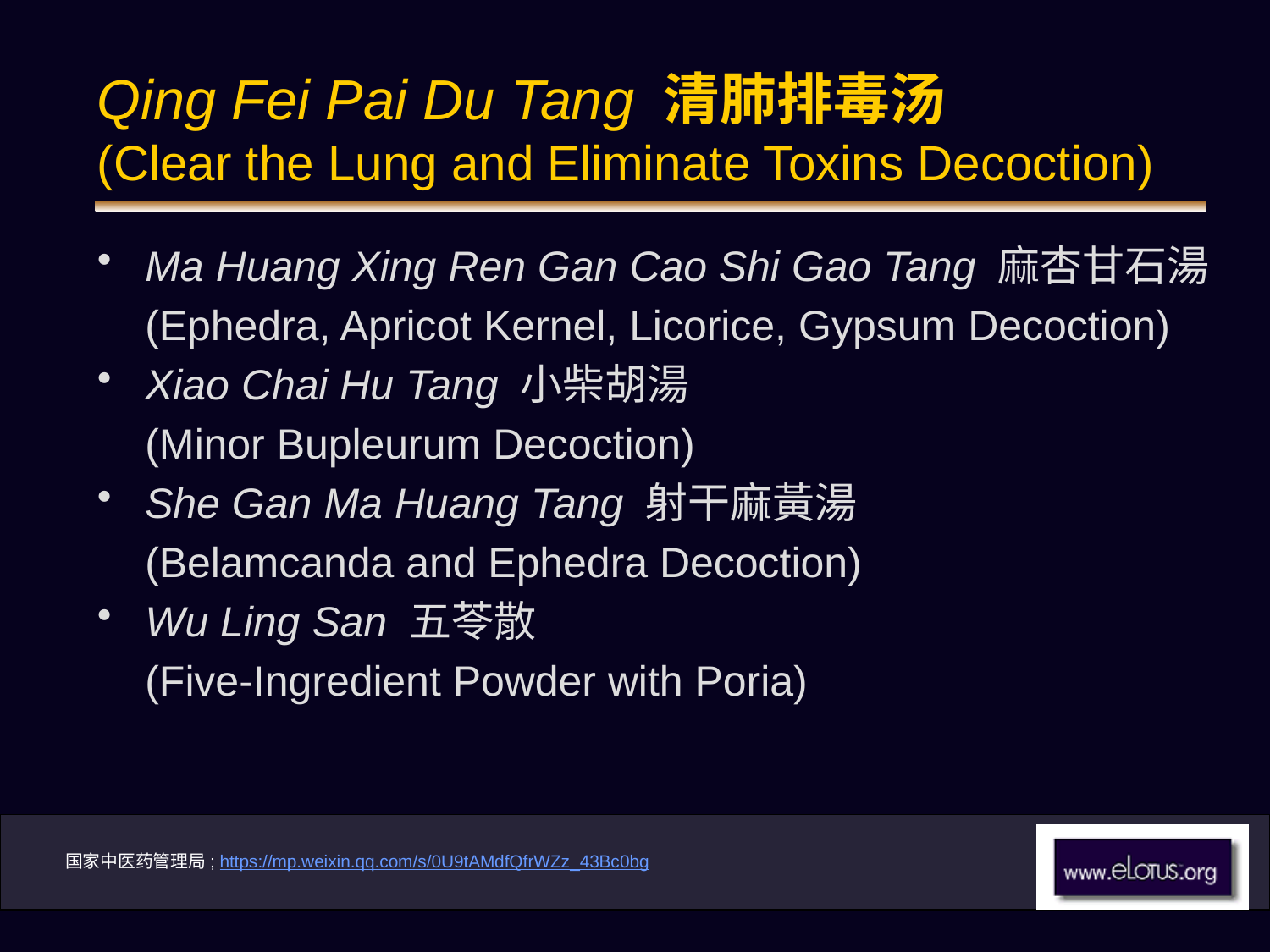

# Qing Fei Pai Du Tang 清肺排毒汤 (Clear the Lung and Eliminate Toxins Decoction)
Ma Huang Xing Ren Gan Cao Shi Gao Tang 麻杏甘石湯
	(Ephedra, Apricot Kernel, Licorice, Gypsum Decoction)
Xiao Chai Hu Tang 小柴胡湯
	(Minor Bupleurum Decoction)
She Gan Ma Huang Tang 射干麻黃湯
	(Belamcanda and Ephedra Decoction)
Wu Ling San 五苓散
	(Five-Ingredient Powder with Poria)

国家中医药管理局; https://mp.weixin.qq.com/s/0U9tAMdfQfrWZz_43Bc0bg